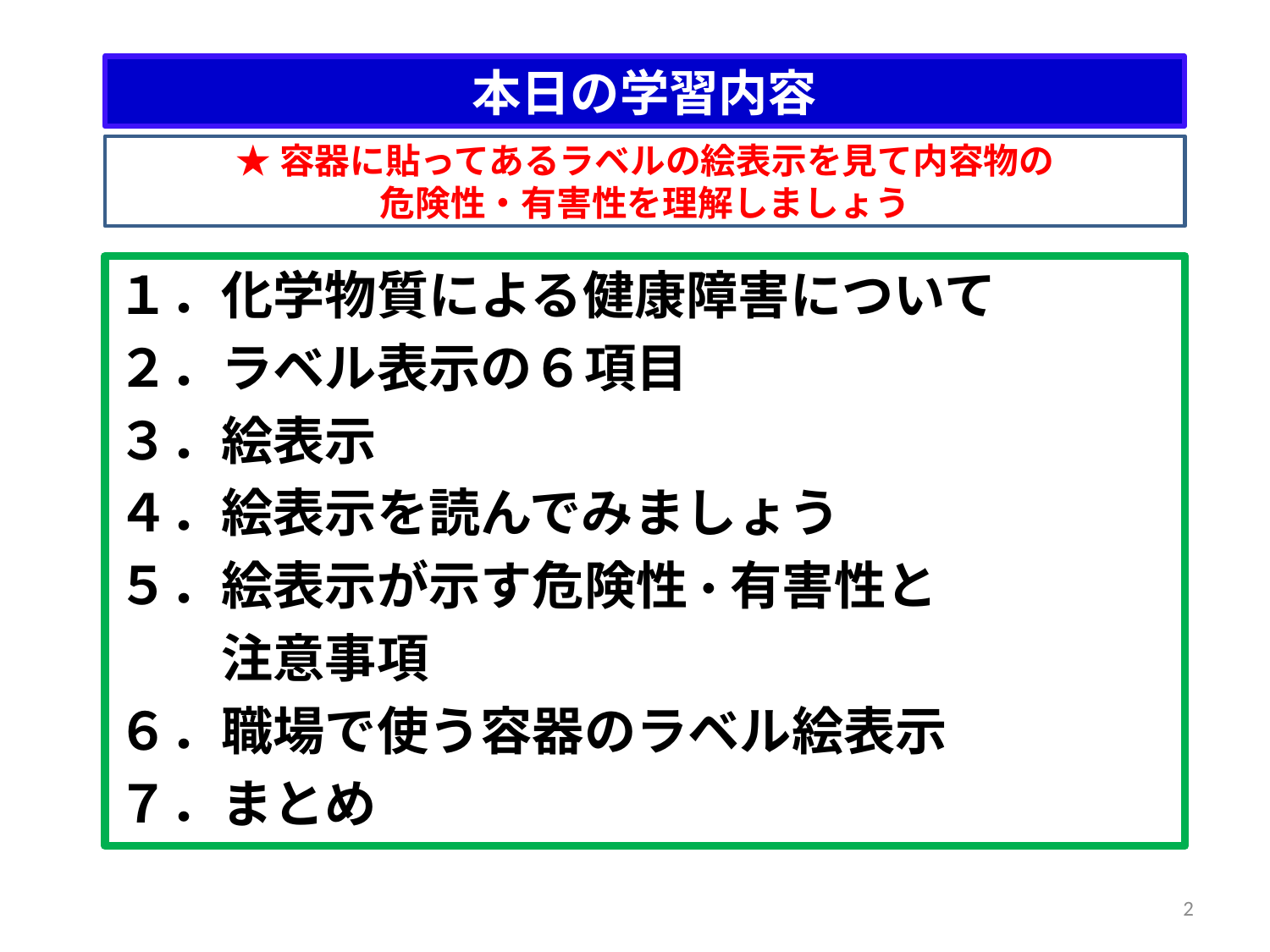

# 本日の学習内容
★容器に貼ってあるラベルの絵表示を見て内容物の
危険性・有害性を理解しましょう
１．化学物質による健康障害について
２．ラベル表示の６項目
３．絵表示
４．絵表示を読んでみましょう
５．絵表示が示す危険性・有害性と
　　注意事項
６．職場で使う容器のラベル絵表示
７．まとめ
2